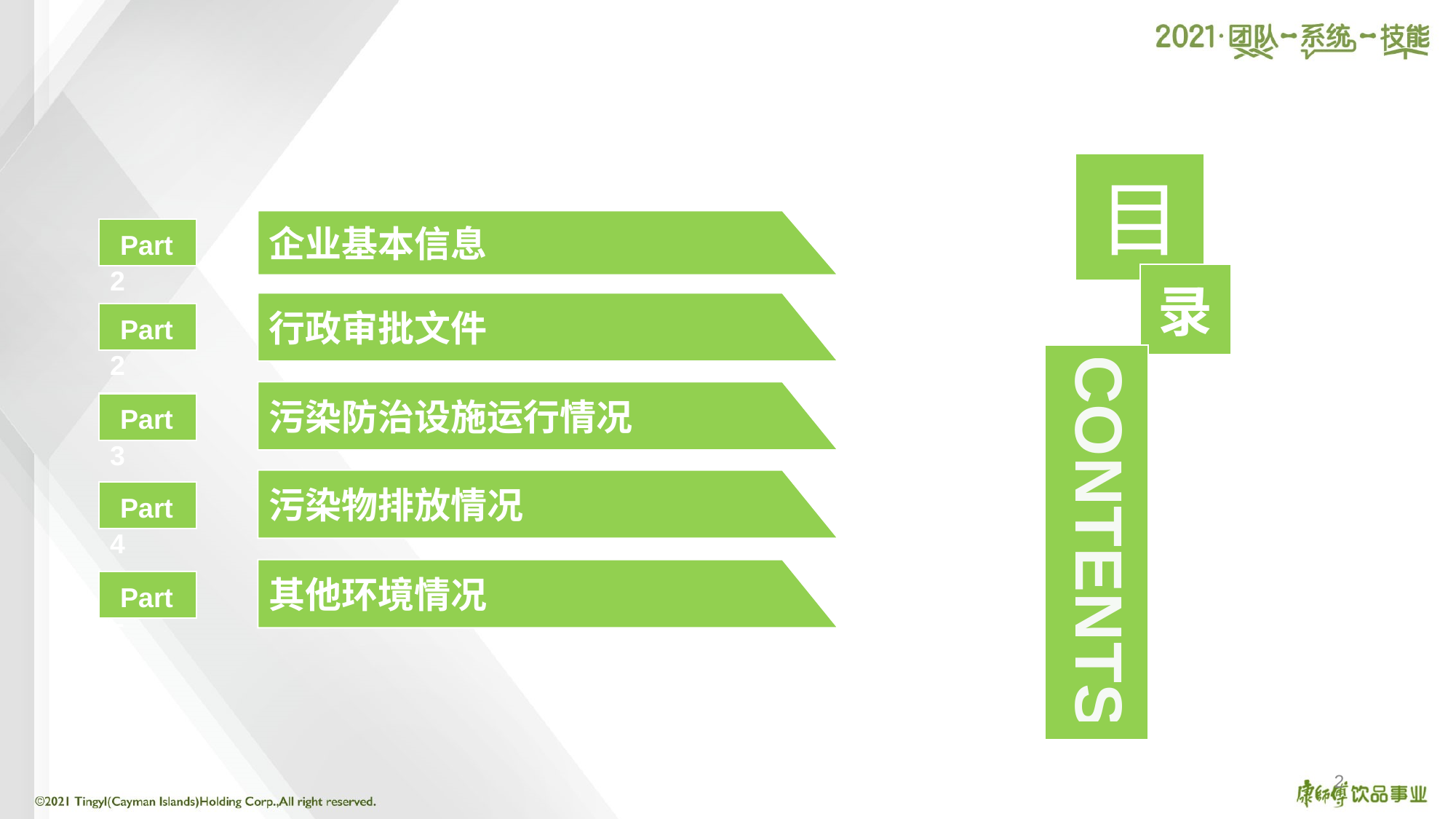

目
企业基本信息
Part 2
录
行政审批文件
Part 2
CONTENTS
污染防治设施运行情况
Part 3
污染物排放情况
Part 4
其他环境情况
Part 5
2